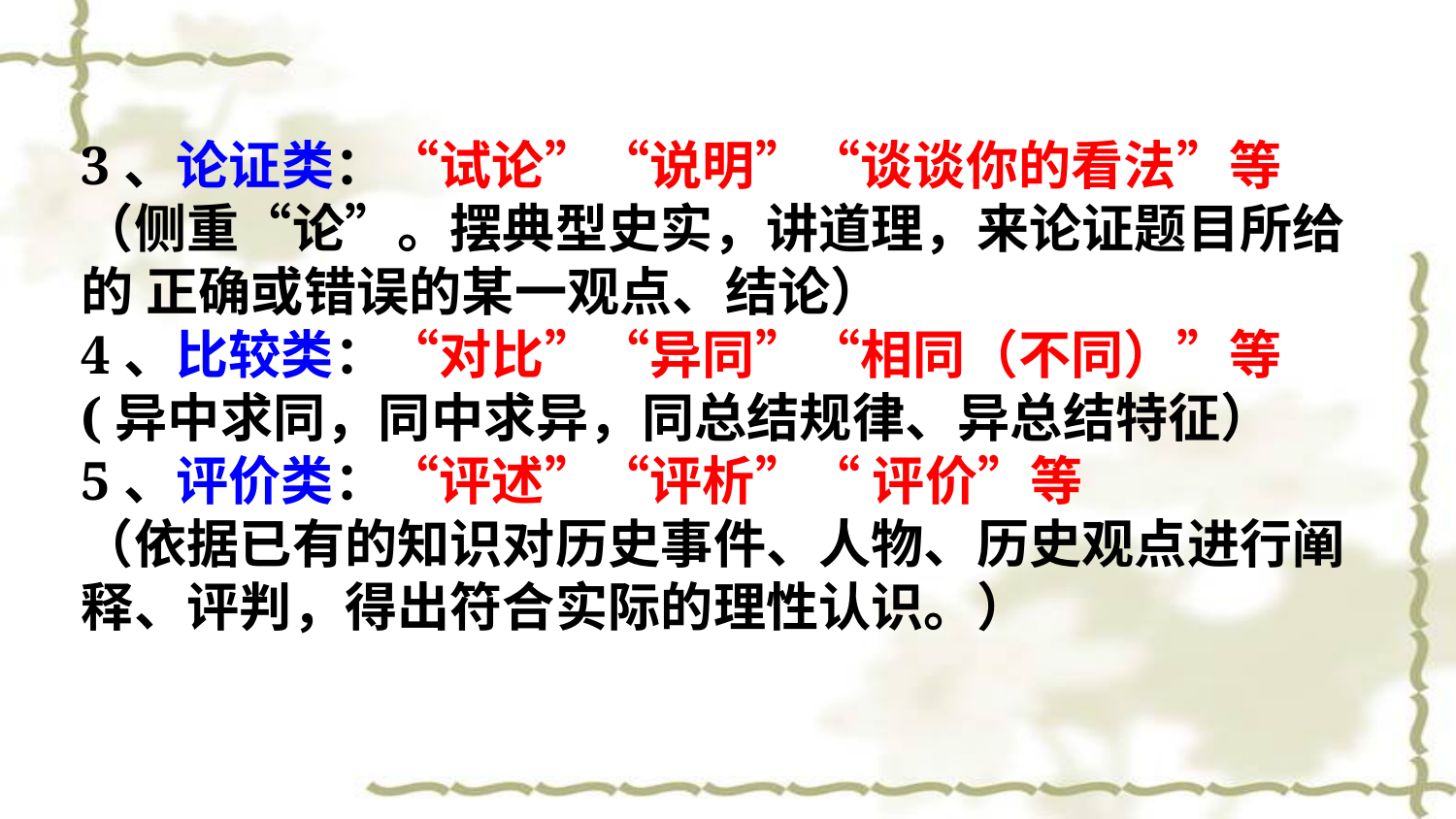

3、论证类：“试论”“说明”“谈谈你的看法”等
（侧重“论”。摆典型史实，讲道理，来论证题目所给的 正确或错误的某一观点、结论）
4、比较类：“对比”“异同”“相同（不同）”等
(异中求同，同中求异，同总结规律、异总结特征）
5、评价类：“评述”“评析”“ 评价”等
（依据已有的知识对历史事件、人物、历史观点进行阐释、评判，得出符合实际的理性认识。）